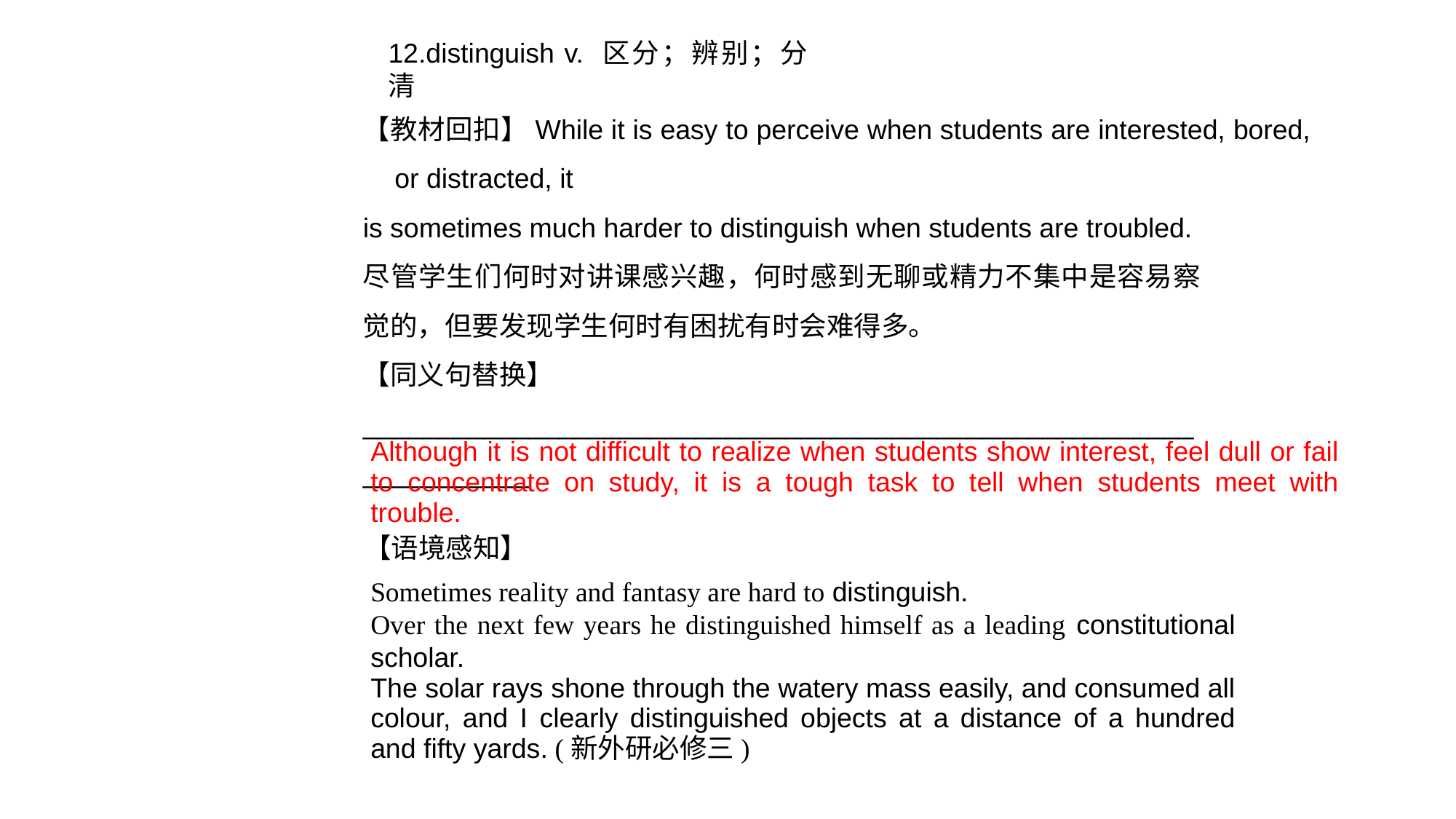

12.distinguish v. 区分；辨别；分清
【教材回扣】While it is easy to perceive when students are interested, bored, or distracted, it
is sometimes much harder to distinguish when students are troubled.
尽管学生们何时对讲课感兴趣，何时感到无聊或精力不集中是容易察觉的，但要发现学生何时有困扰有时会难得多。
【同义句替换】
__________________________________________________________________
Although it is not difficult to realize when students show interest, feel dull or fail to concentrate on study, it is a tough task to tell when students meet with trouble.
【语境感知】
Sometimes reality and fantasy are hard to distinguish.
Over the next few years he distinguished himself as a leading constitutional scholar.
The solar rays shone through the watery mass easily, and consumed all colour, and I clearly distinguished objects at a distance of a hundred and fifty yards. (新外研必修三)